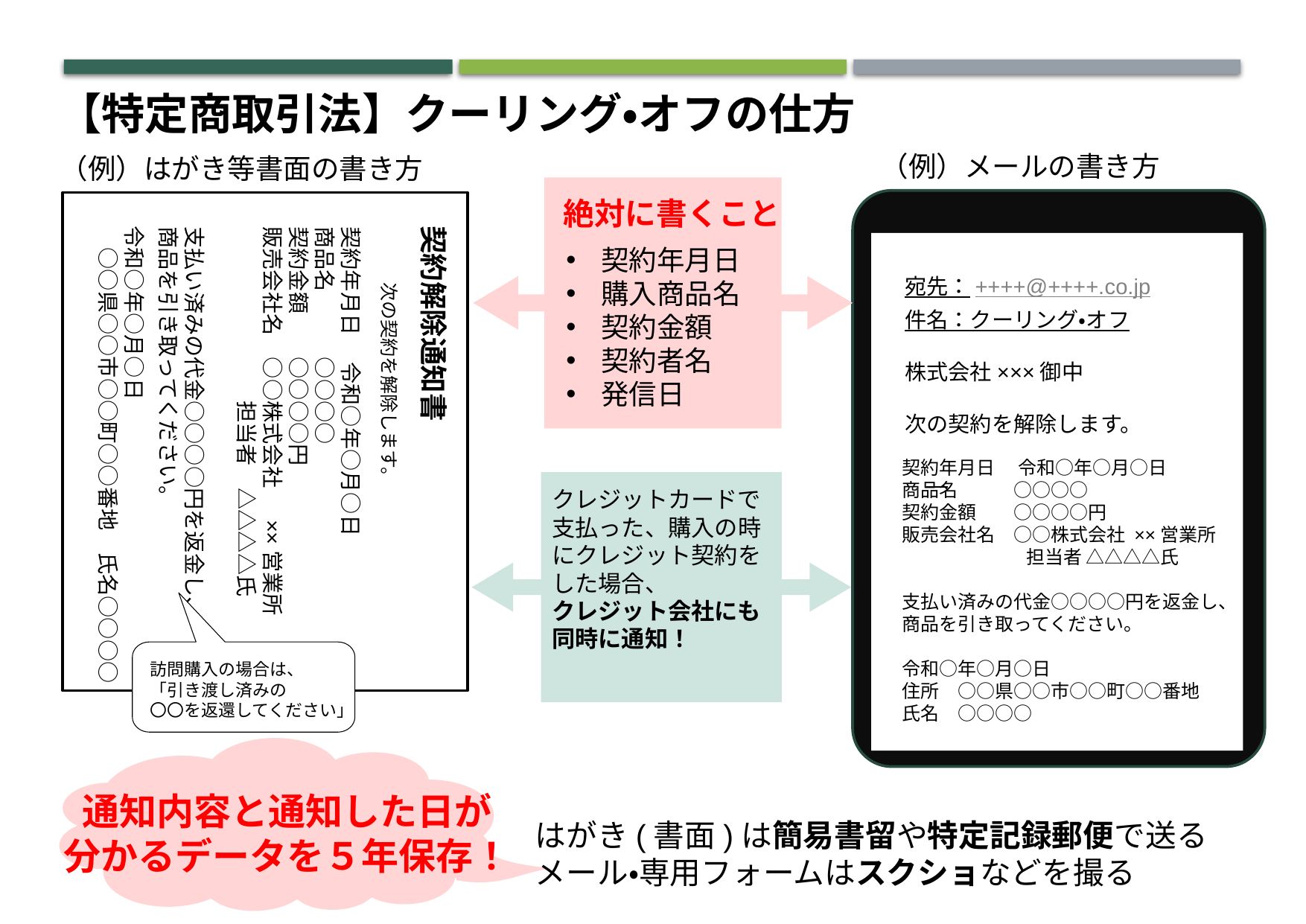

【特定商取引法】クーリング・オフの仕方
（例）メールの書き方
（例）はがき等書面の書き方

 絶対に書くこと
契約年月日
購入商品名
契約金額
契約者名
発信日

宛先：++++@++++.co.jp

件名：クーリング・オフ

株式会社×××御中

次の契約を解除します。

契約年月日　 令和○年○月○日
商品名　　　○○○○
契約金額　　○○○○円
販売会社名　○○株式会社 ××営業所
　　　　　　   担当者 △△△△氏

支払い済みの代金○○○○円を返金し、商品を引き取ってください。

令和○年○月○日
住所　○○県○○市○○町○○番地
氏名　○○○○

令和○年○月○日
　○○県○○市○○町○○番地　氏名○○○○
契約解除通知書
次の契約を解除します。
契約年月日　 令和○年○月○日
商品名　　　○○○○
契約金額　　○○○○円
販売会社名　○○株式会社 　××営業所
　　　　　　         担当者　△△△△氏

支払い済みの代金○○○○円を返金し、商品を引き取ってください。

クレジットカードで支払った、購入の時にクレジット契約をした場合、
クレジット会社にも同時に通知！

訪問購入の場合は、
「引き渡し済みの
〇〇を返還してください」
通知内容と通知した日が
分かるデータを５年保存！
はがき(書面)は簡易書留や特定記録郵便で送る
メール・専用フォームはスクショなどを撮る